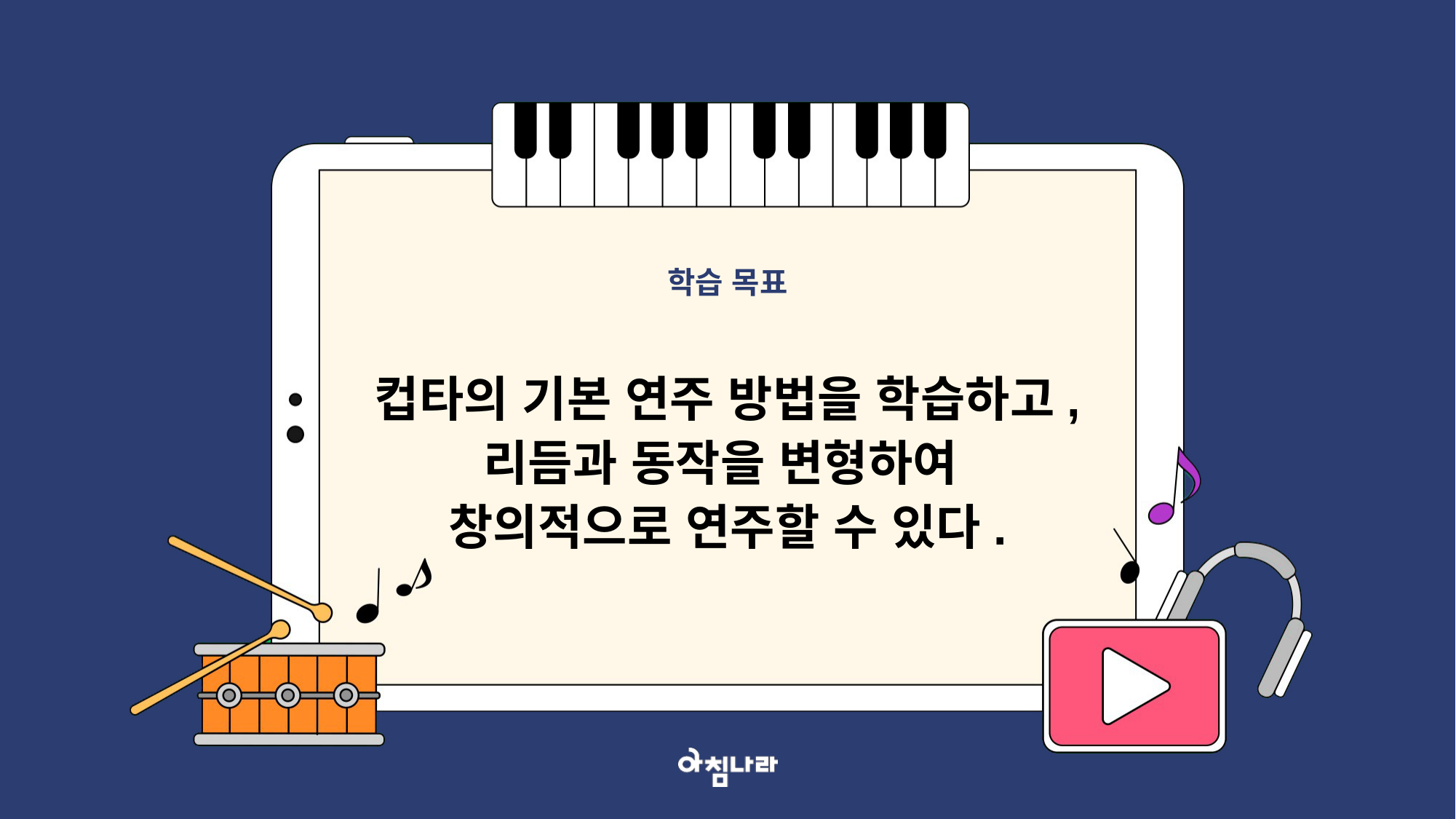

학습 목표
컵타의 기본 연주 방법을 학습하고, 리듬과 동작을 변형하여
창의적으로 연주할 수 있다.